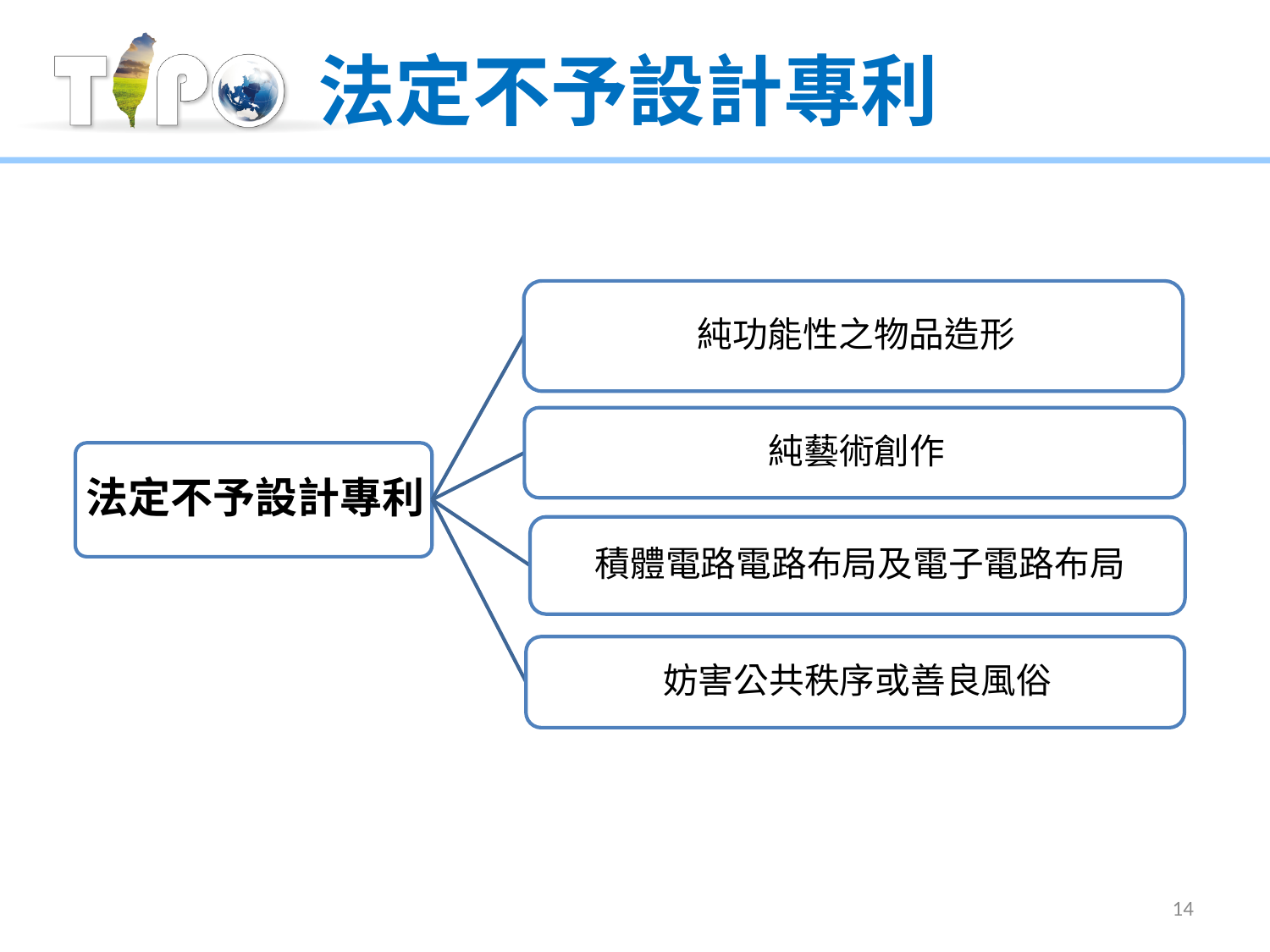

# 法定不予設計專利
法定不予設計專利

純功能性之物品造形

純藝術創作

積體電路電路布局及電子電路布局

妨害公共秩序或善良風俗
14